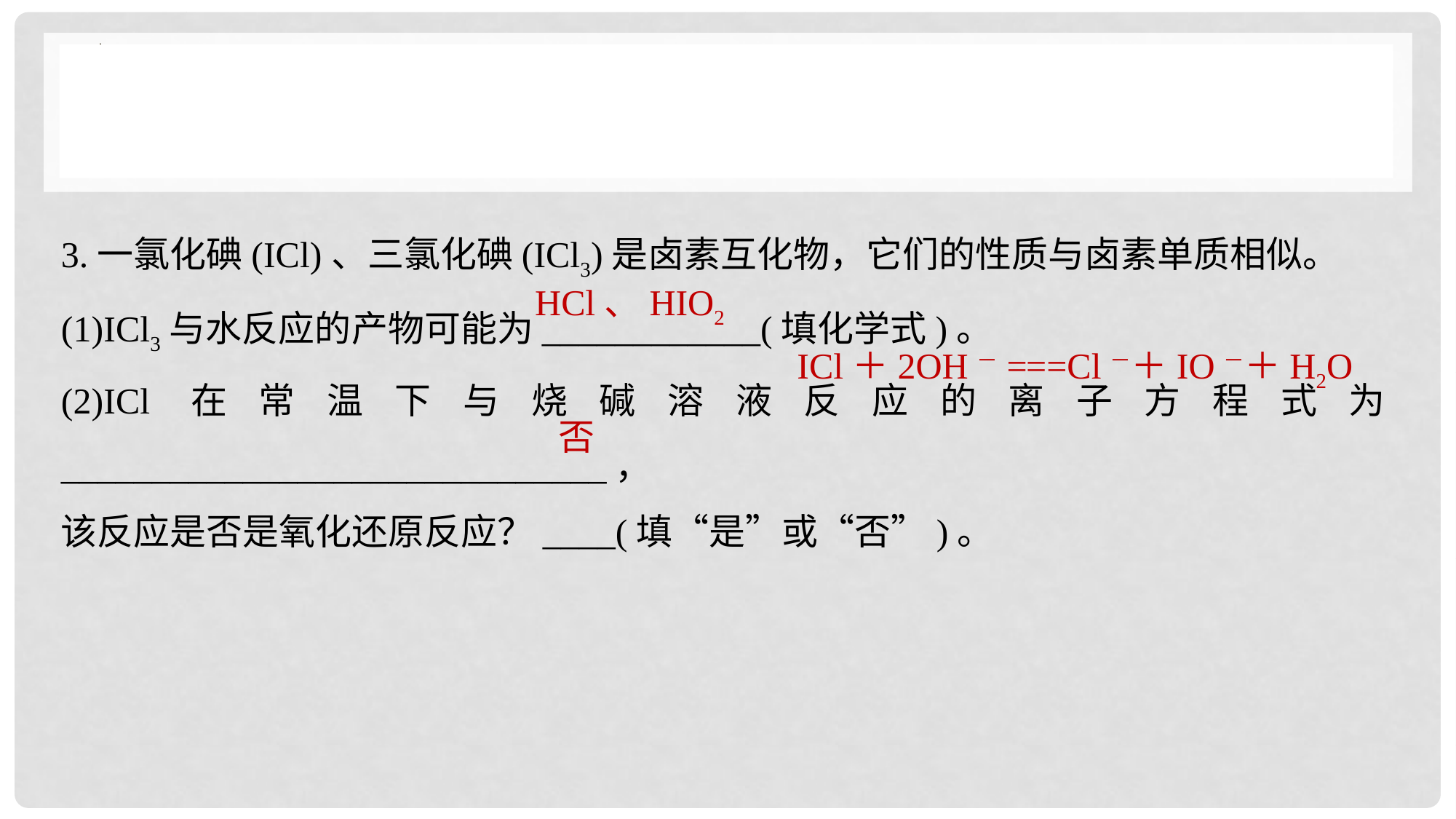

3.一氯化碘(ICl)、三氯化碘(ICl3)是卤素互化物，它们的性质与卤素单质相似。
(1)ICl3与水反应的产物可能为____________(填化学式)。
(2)ICl在常温下与烧碱溶液反应的离子方程式为______________________________，
该反应是否是氧化还原反应？____(填“是”或“否”)。
HCl、HIO2
ICl＋2OH－===Cl－＋IO－＋H2O
否